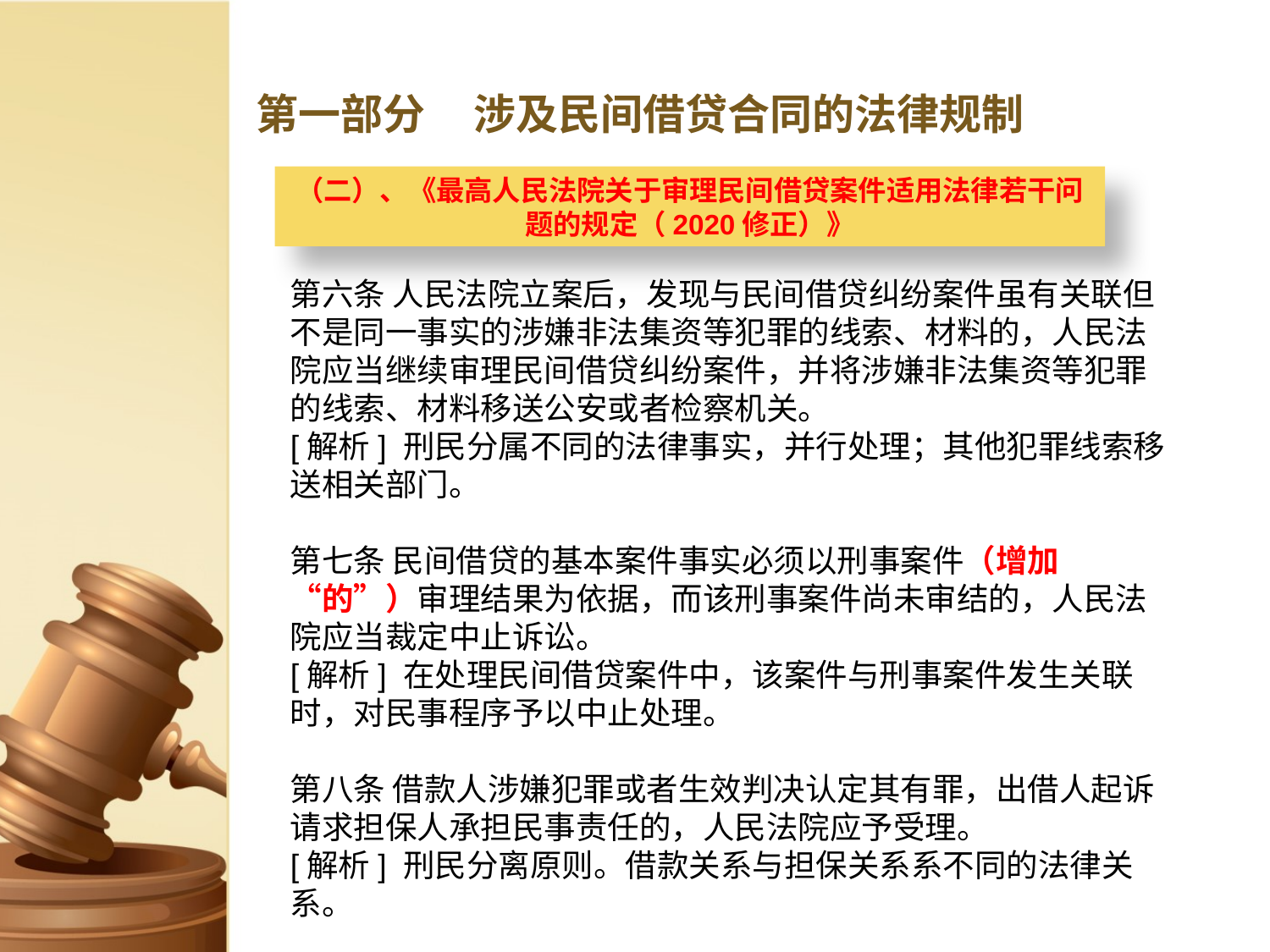

# 第一部分     涉及民间借贷合同的法律规制
（二）、《最高人民法院关于审理民间借贷案件适用法律若干问题的规定（2020修正）》
第六条 人民法院立案后，发现与民间借贷纠纷案件虽有关联但不是同一事实的涉嫌非法集资等犯罪的线索、材料的，人民法院应当继续审理民间借贷纠纷案件，并将涉嫌非法集资等犯罪的线索、材料移送公安或者检察机关。
[解析] 刑民分属不同的法律事实，并行处理；其他犯罪线索移送相关部门。

第七条 民间借贷的基本案件事实必须以刑事案件（增加“的”）审理结果为依据，而该刑事案件尚未审结的，人民法院应当裁定中止诉讼。
[解析] 在处理民间借贷案件中，该案件与刑事案件发生关联时，对民事程序予以中止处理。

第八条 借款人涉嫌犯罪或者生效判决认定其有罪，出借人起诉请求担保人承担民事责任的，人民法院应予受理。
[解析] 刑民分离原则。借款关系与担保关系系不同的法律关系。